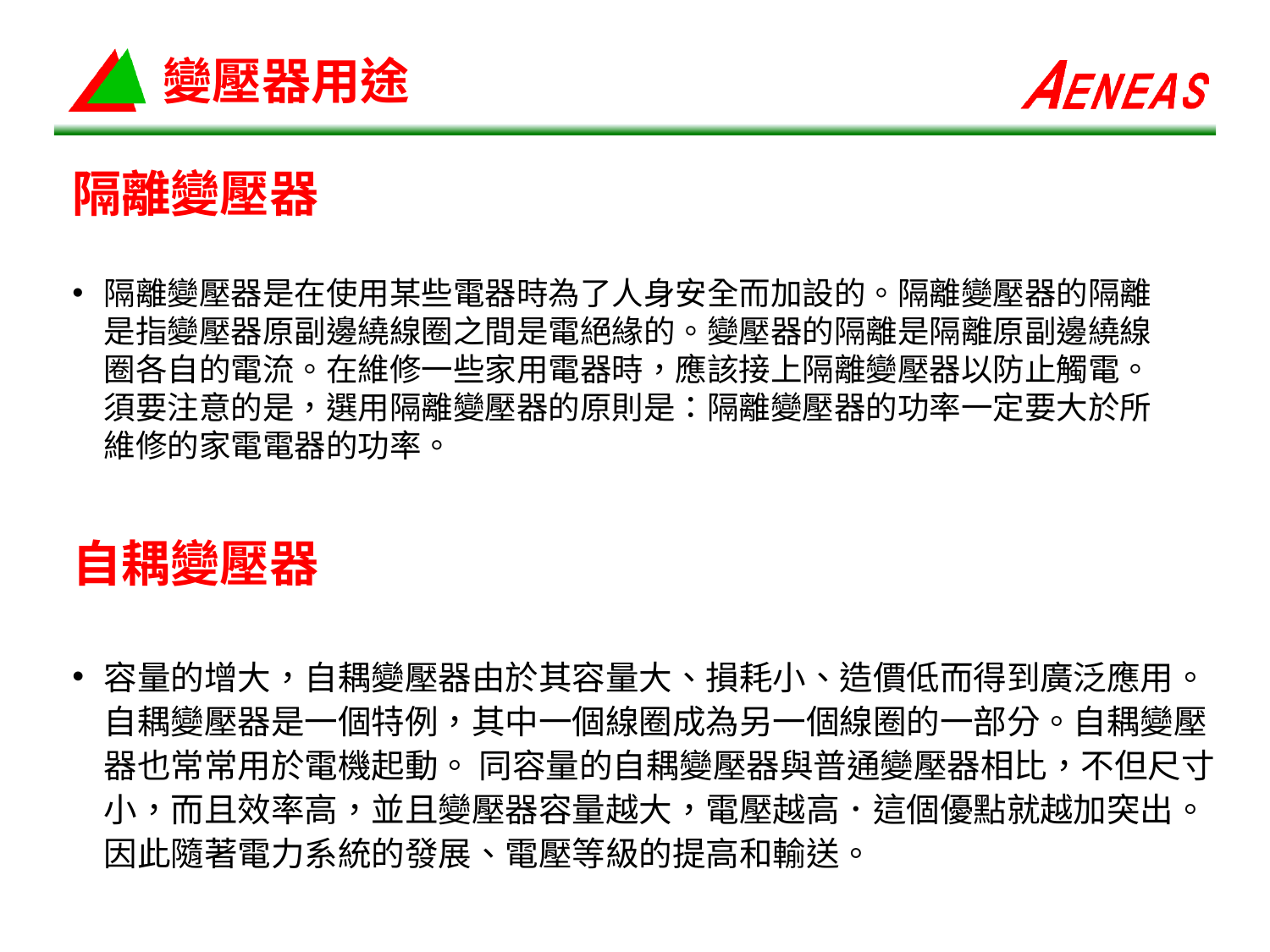

# 變壓器用途
隔離變壓器
隔離變壓器是在使用某些電器時為了人身安全而加設的。隔離變壓器的隔離是指變壓器原副邊繞線圈之間是電絕緣的。變壓器的隔離是隔離原副邊繞線圈各自的電流。在維修一些家用電器時，應該接上隔離變壓器以防止觸電。須要注意的是，選用隔離變壓器的原則是：隔離變壓器的功率一定要大於所維修的家電電器的功率。

自耦變壓器
容量的增大，自耦變壓器由於其容量大、損耗小、造價低而得到廣泛應用。自耦變壓器是一個特例，其中一個線圈成為另一個線圈的一部分。自耦變壓器也常常用於電機起動。 同容量的自耦變壓器與普通變壓器相比，不但尺寸小，而且效率高，並且變壓器容量越大，電壓越高．這個優點就越加突出。因此隨著電力系統的發展、電壓等級的提高和輸送。